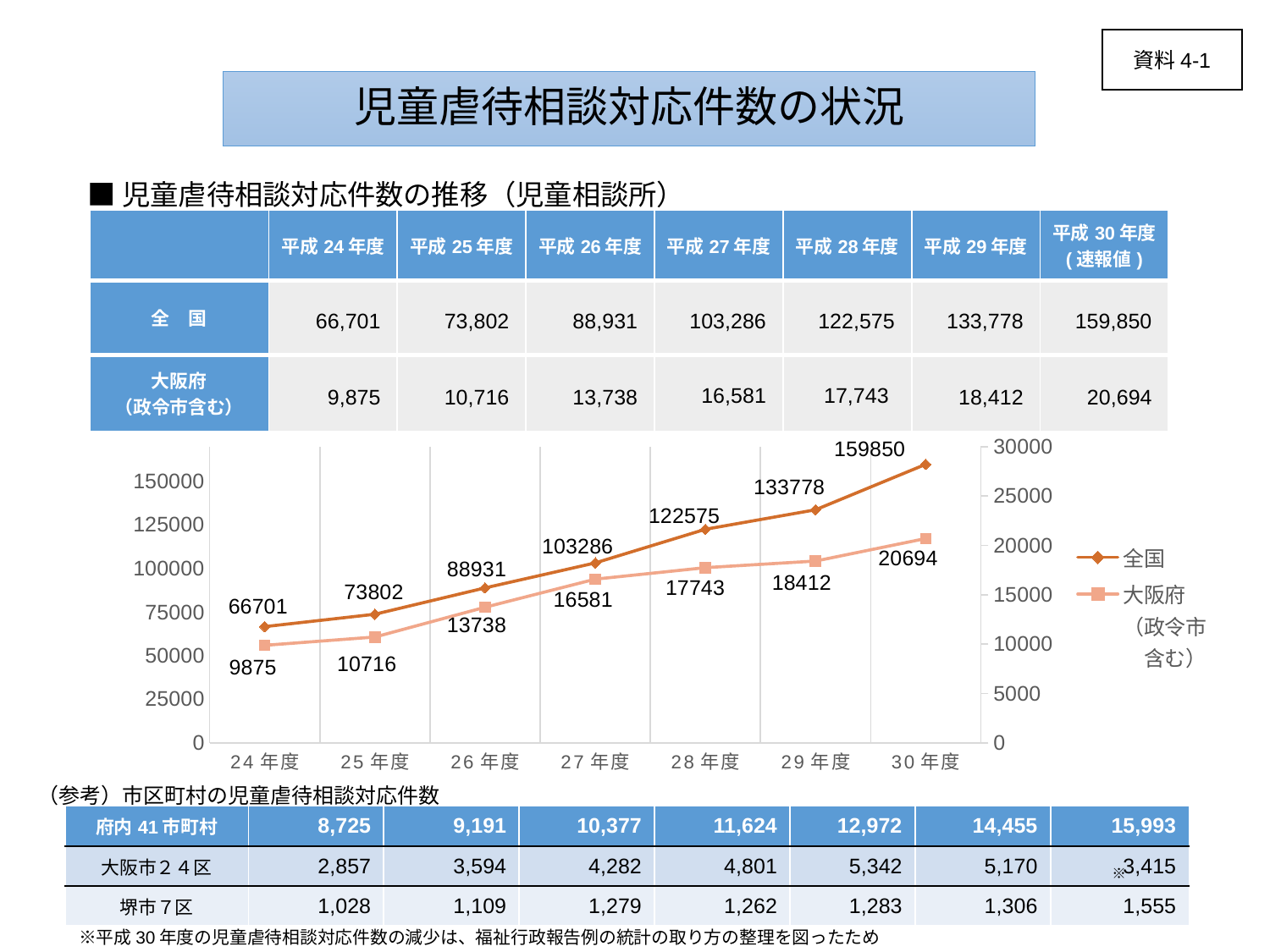

資料4-1
# 児童虐待相談対応件数の状況
■児童虐待相談対応件数の推移（児童相談所）
|  | 平成24年度 | 平成25年度 | 平成26年度 | 平成27年度 | 平成28年度 | 平成29年度 | 平成30年度 (速報値) |
| --- | --- | --- | --- | --- | --- | --- | --- |
| 全　国 | 66,701 | 73,802 | 88,931 | 103,286 | 122,575 | 133,778 | 159,850 |
| 大阪府 （政令市含む） | 9,875 | 10,716 | 13,738 | 16,581 | 17,743 | 18,412 | 20,694 |

### Chart

| Category | 全国 | 大阪府
（政令市
　含む） |
|---|---|---|
| 24年度 | 66701.0 | 9875.0 |
| 25年度 | 73802.0 | 10716.0 |
| 26年度 | 88931.0 | 13738.0 |
| 27年度 | 103286.0 | 16581.0 |
| 28年度 | 122575.0 | 17743.0 |
| 29年度 | 133778.0 | 18412.0 |
| 30年度 | 159850.0 | 20694.0 |
（参考）市区町村の児童虐待相談対応件数
| 府内41市町村 | 8,725 | 9,191 | 10,377 | 11,624 | 12,972 | 14,455 | 15,993 |
| --- | --- | --- | --- | --- | --- | --- | --- |
| 大阪市２４区 | 2,857 | 3,594 | 4,282 | 4,801 | 5,342 | 5,170 | 3,415 |
| 堺市７区 | 1,028 | 1,109 | 1,279 | 1,262 | 1,283 | 1,306 | 1,555 |
　※
　※平成30年度の児童虐待相談対応件数の減少は、福祉行政報告例の統計の取り方の整理を図ったため